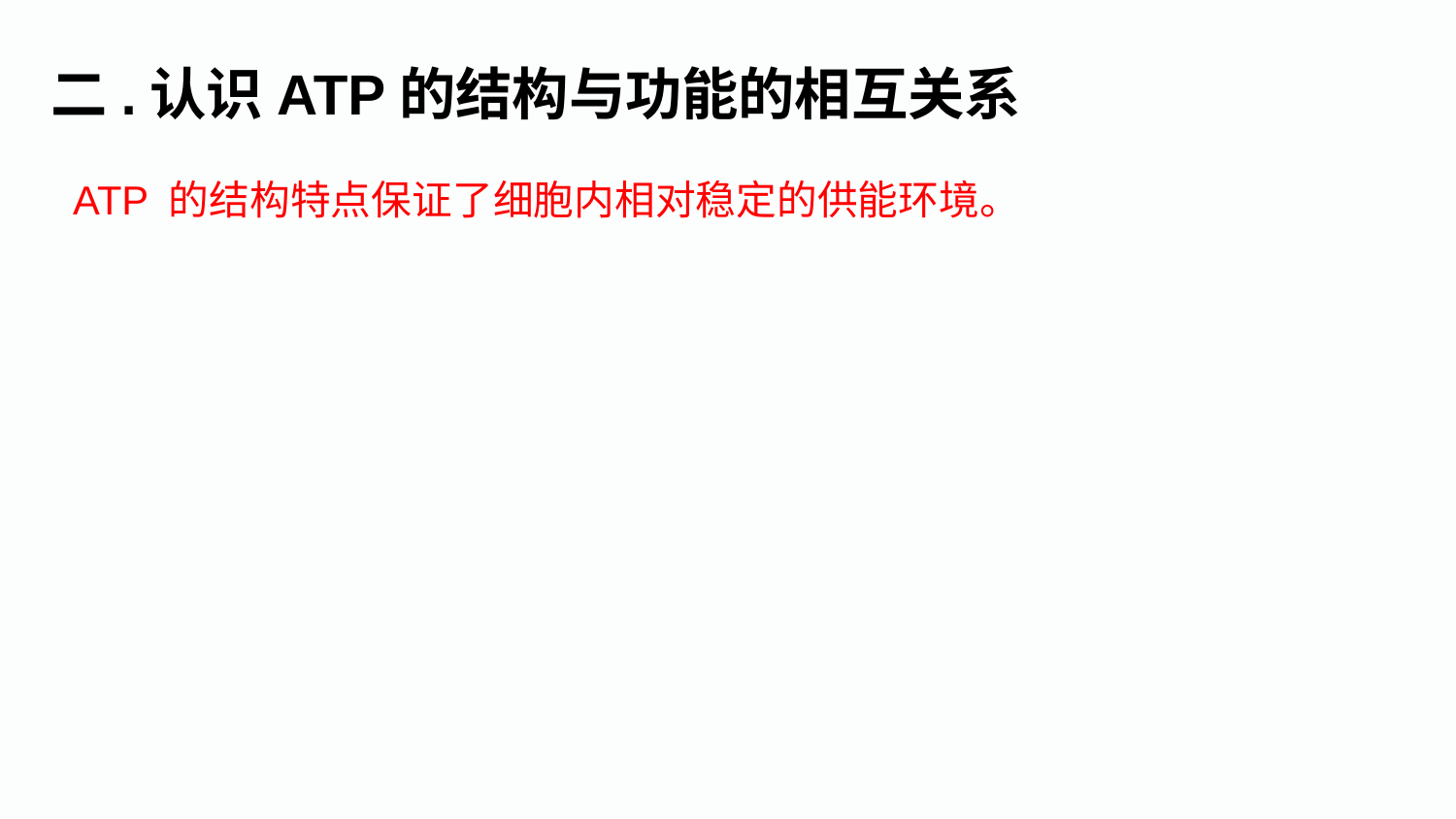

二.认识ATP的结构与功能的相互关系

  ATP 的结构特点保证了细胞内相对稳定的供能环境。